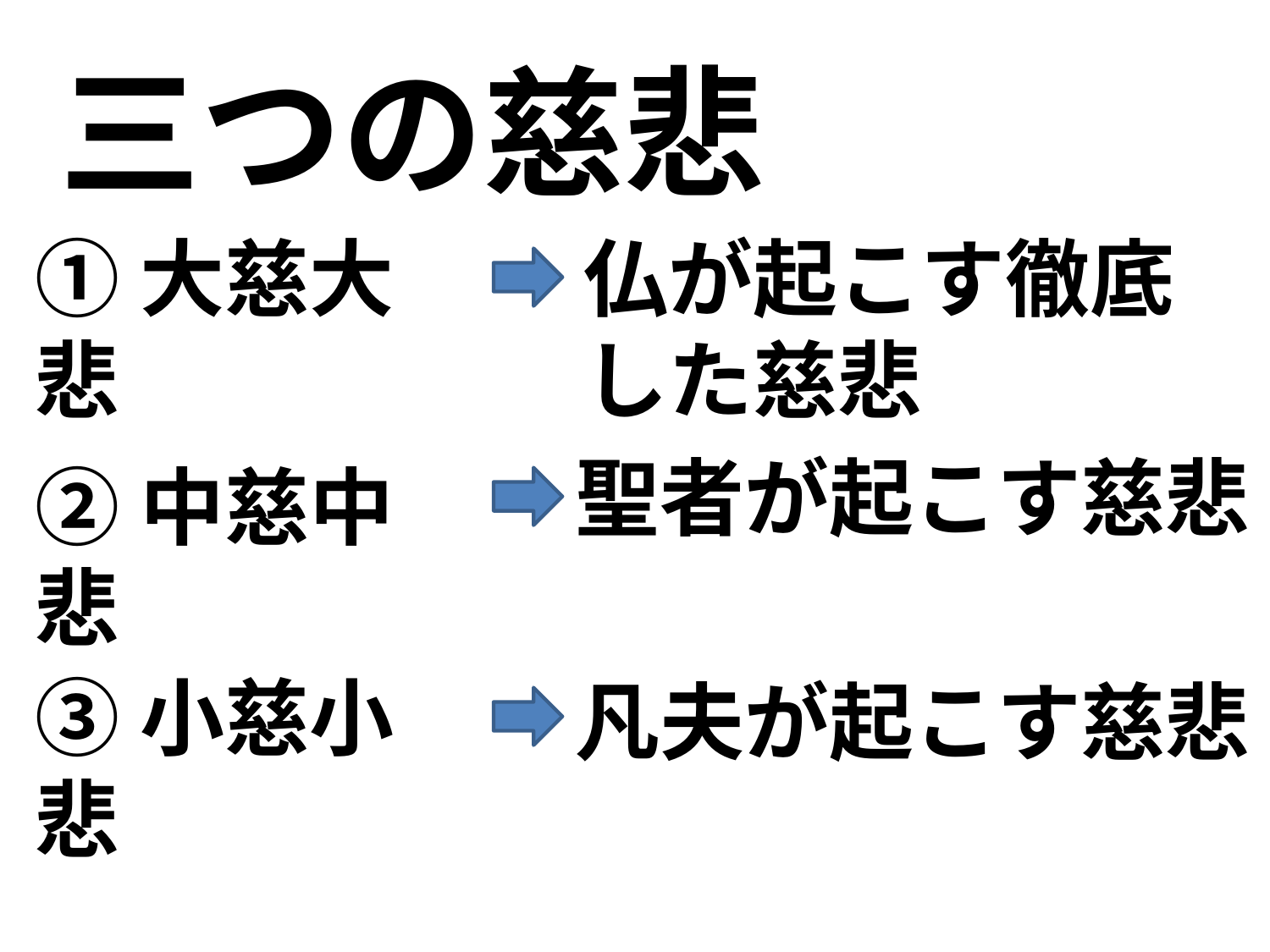

三つの慈悲
①大慈大悲
仏が起こす徹底した慈悲

聖者が起こす慈悲
②中慈中悲

③小慈小悲
凡夫が起こす慈悲